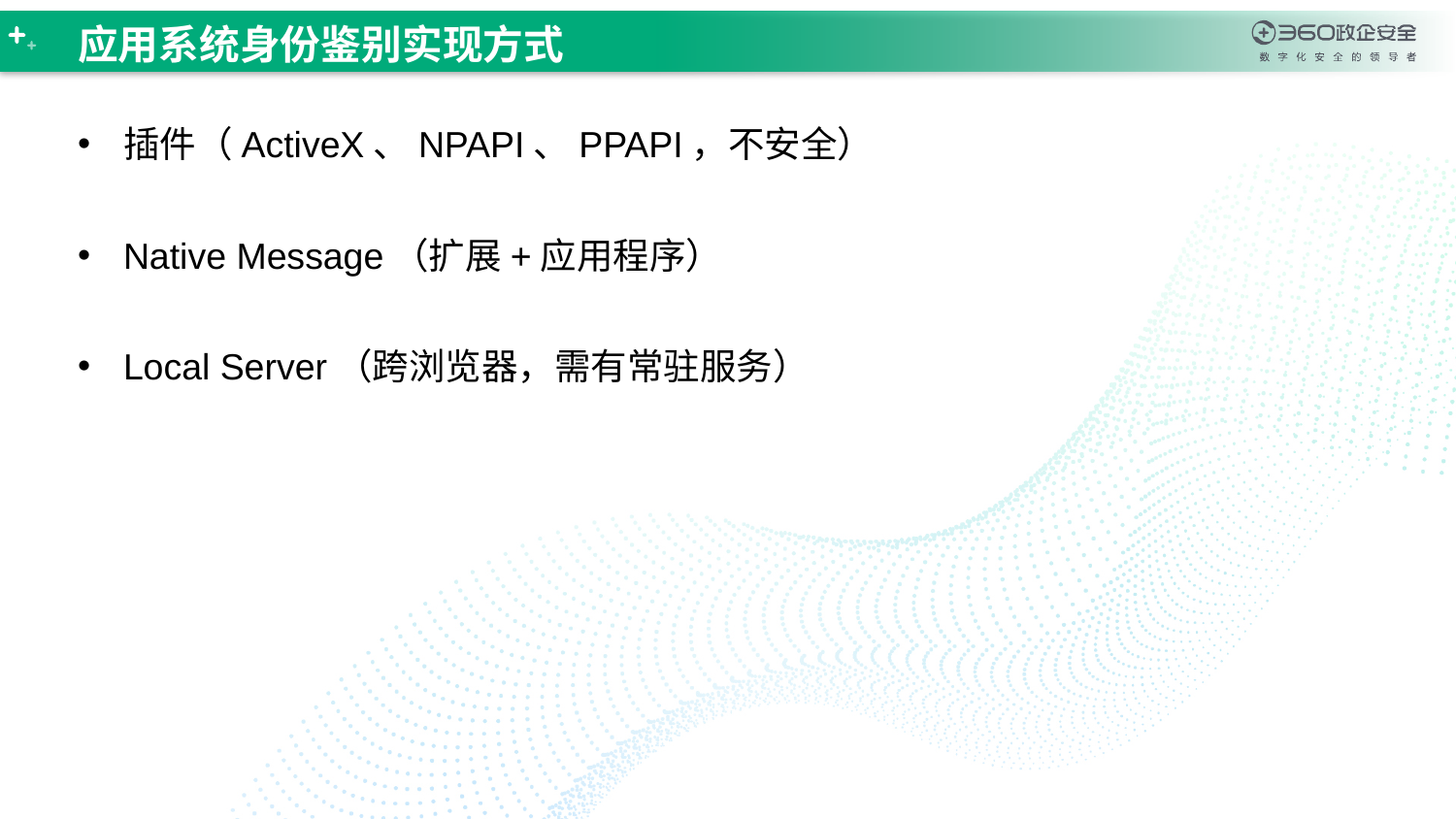

应用系统身份鉴别实现方式
插件（ActiveX、NPAPI、PPAPI，不安全）
Native Message（扩展+应用程序）
Local Server（跨浏览器，需有常驻服务）